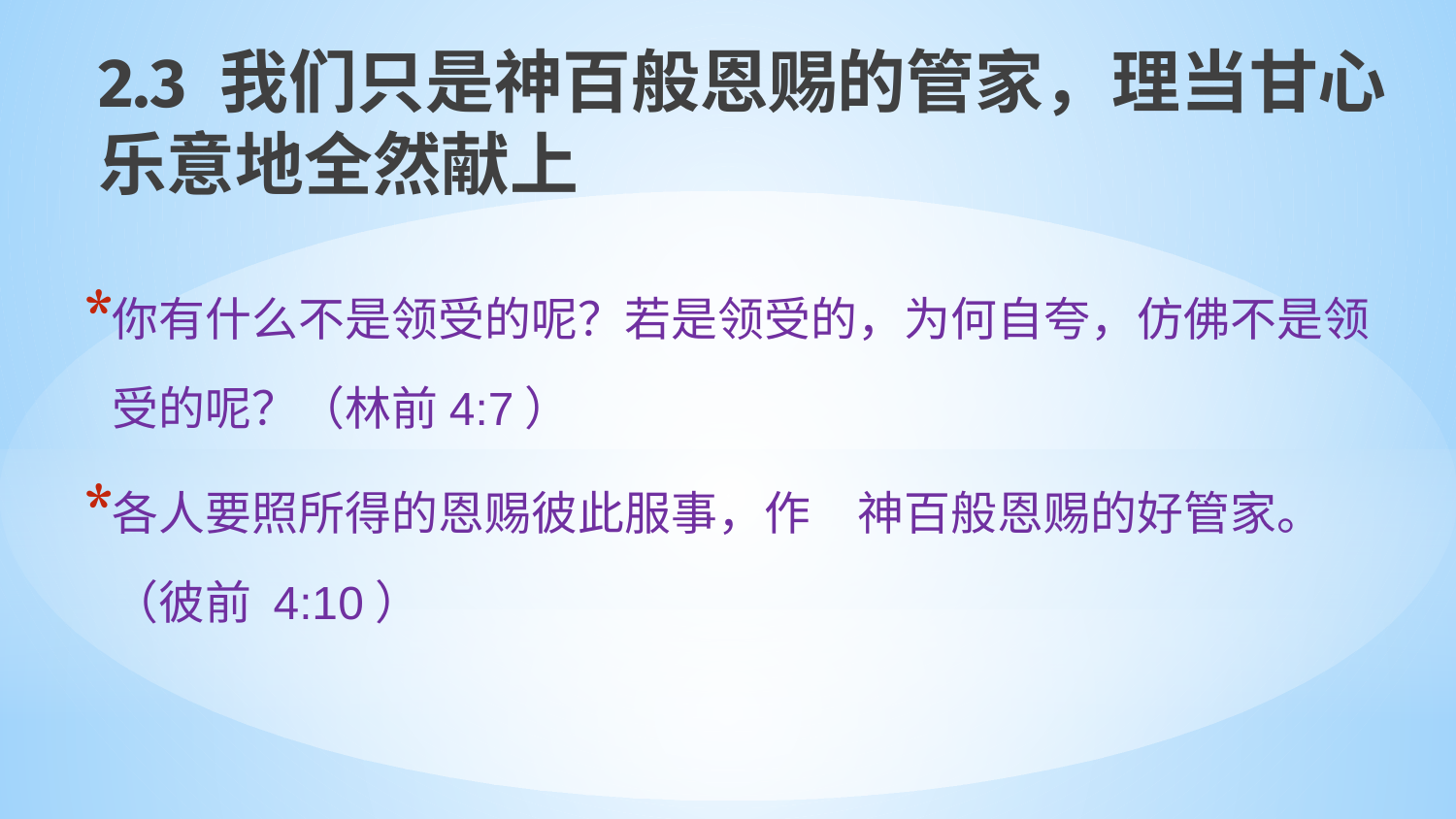

2.3 我们只是神百般恩赐的管家，理当甘心乐意地全然献上
你有什么不是领受的呢？若是领受的，为何自夸，仿佛不是领受的呢？（林前4:7）
各人要照所得的恩赐彼此服事，作　神百般恩赐的好管家。（彼前 4:10）